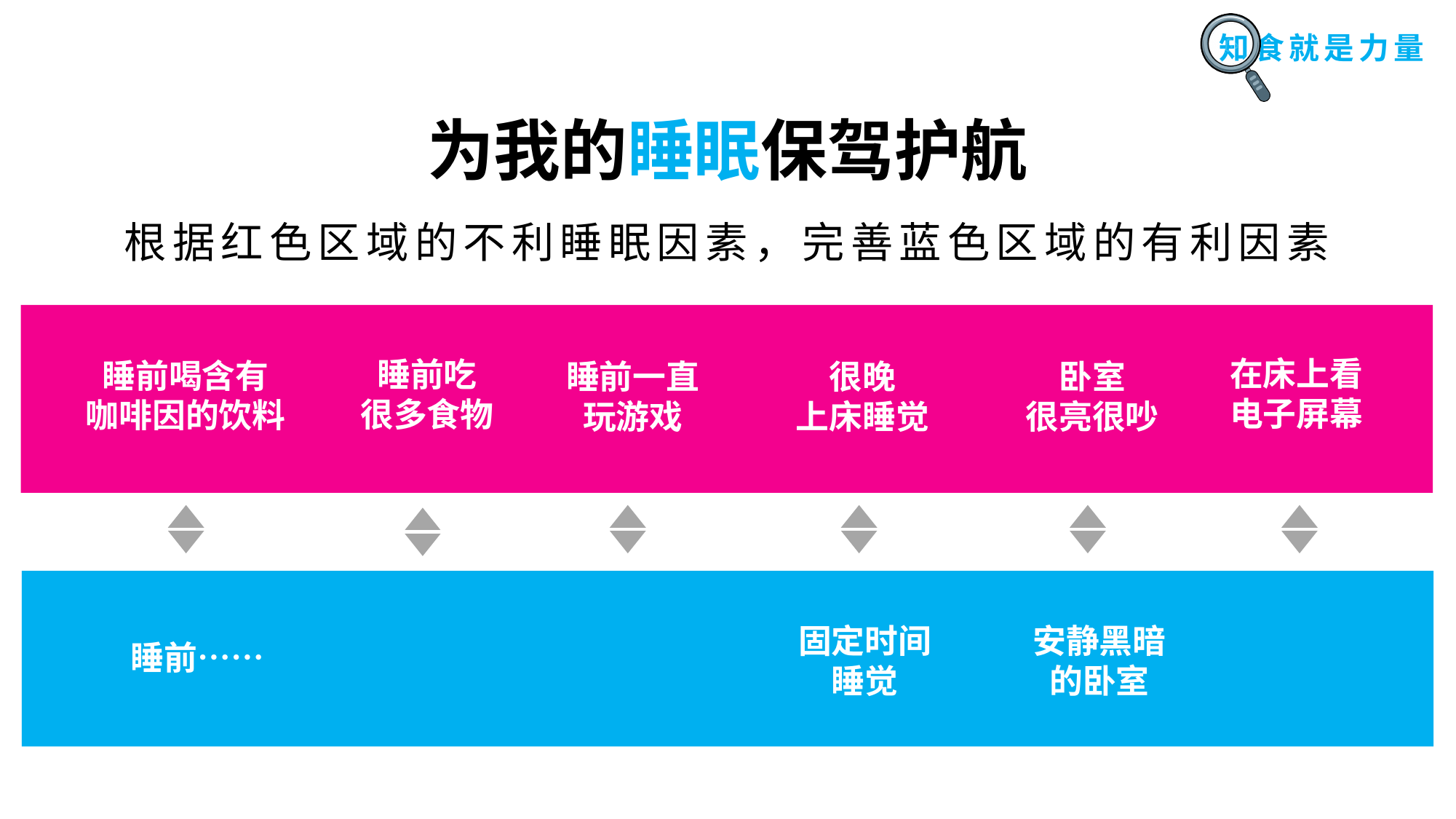

为我的睡眠保驾护航
根据红色区域的不利睡眠因素，完善蓝色区域的有利因素

在床上看
电子屏幕
睡前吃
很多食物
睡前喝含有
咖啡因的饮料
睡前一直
玩游戏
很晚
上床睡觉
卧室
很亮很吵

固定时间睡觉
安静黑暗
的卧室
睡前……